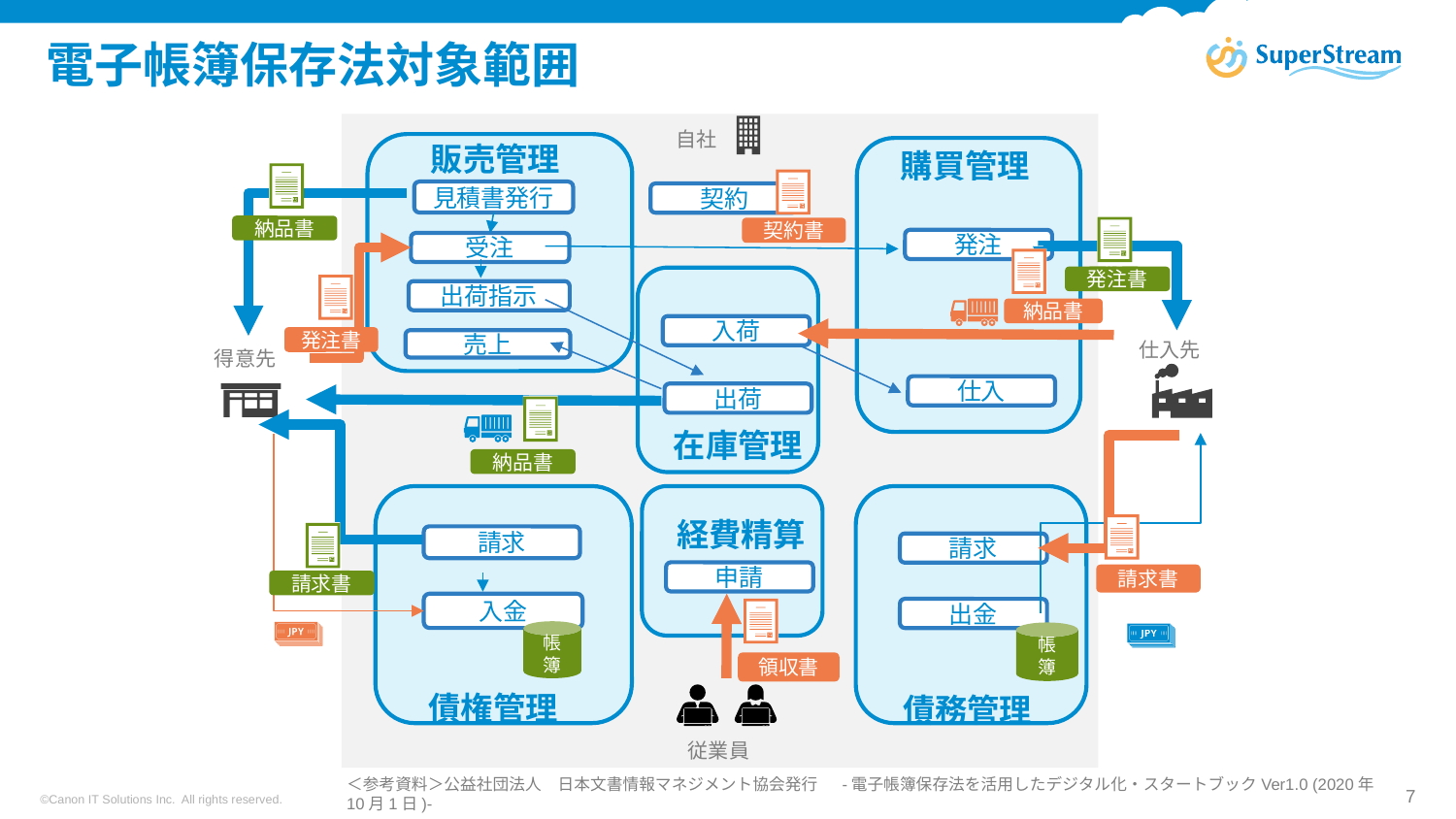

# 電子帳簿保存法対象範囲

自社
販売管理

購買管理

見積書発行
契約
納品書

見積書
契約書
発注
受注

発注書
発注書

出荷指示

納品書
入荷
発注書
売上
仕入先

得意先

仕入
出荷

在庫管理
納品書

経費精算

請求
請求
申請
請求書
請求書
請求書
入金

出金
帳簿

帳簿

領収書
債権管理
債務管理

従業員
＜参考資料＞公益社団法人　日本文書情報マネジメント協会発行 　-電子帳簿保存法を活用したデジタル化・スタートブックVer1.0 (2020年10月1日)-
©Canon IT Solutions Inc.  All rights reserved.
7